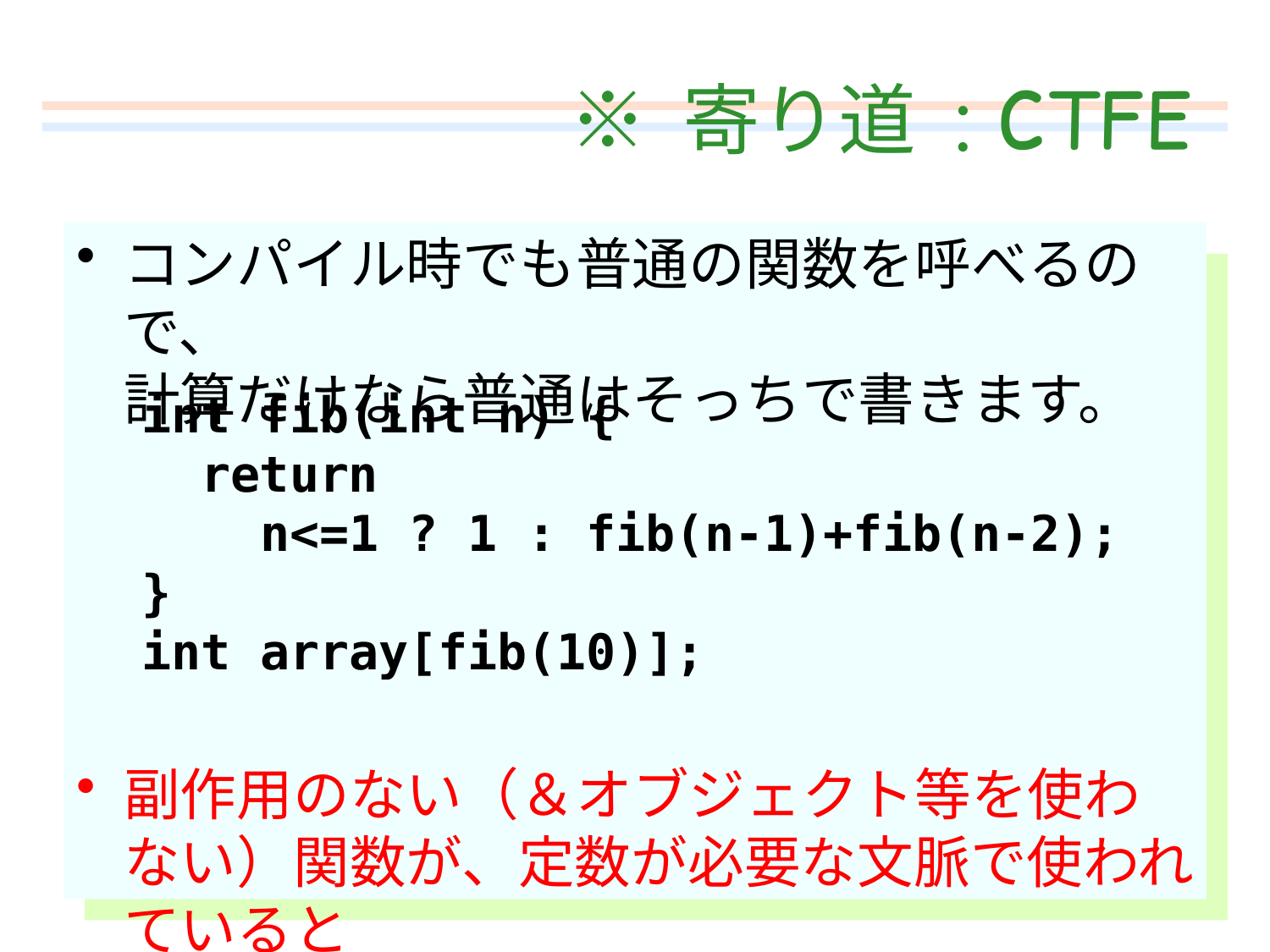

# ※ 寄り道 : CTFE
コンパイル時でも普通の関数を呼べるので、
計算だけなら普通はそっちで書きます。

副作用のない（＆オブジェクト等を使わない）関数が、定数が必要な文脈で使われていると
定数に畳み込むことを保証
int fib(int n) {
  return
    n<=1 ? 1 : fib(n-1)+fib(n-2);
}
int array[fib(10)];